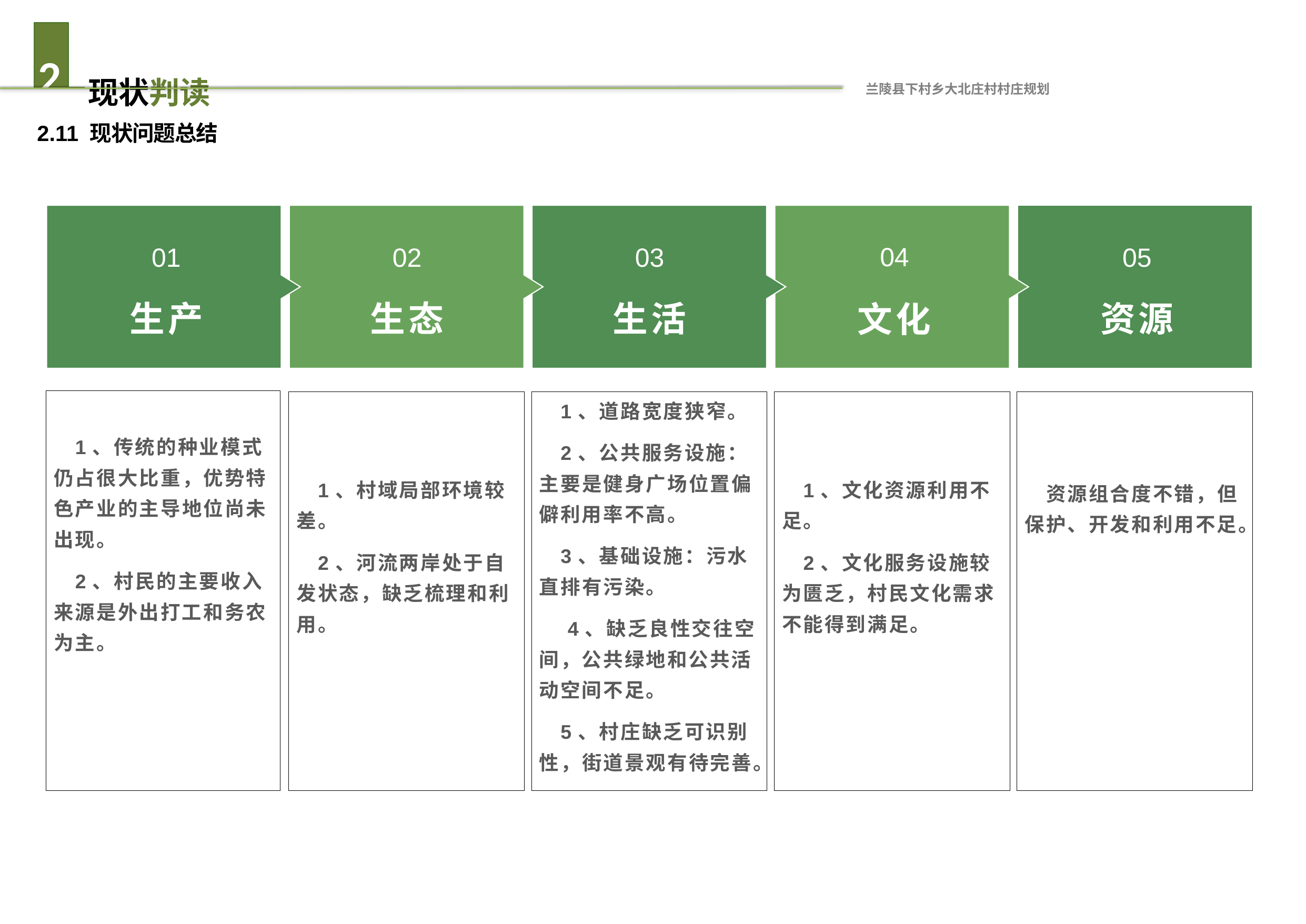

# 2	现状判读
兰陵县下村乡大北庄村村庄规划

2.11 现状问题总结

04
01
02
03
05
生产
生态
生活
资源
文化

1、传统的种业模式仍占很大比重，优势特色产业的主导地位尚未出现。
2、村民的主要收入来源是外出打工和务农为主。

1、村域局部环境较差。
2、河流两岸处于自发状态，缺乏梳理和利用。

1、道路宽度狭窄。
2、公共服务设施：主要是健身广场位置偏僻利用率不高。
3、基础设施：污水直排有污染。
 4、缺乏良性交往空间，公共绿地和公共活动空间不足。
5、村庄缺乏可识别性，街道景观有待完善。

1、文化资源利用不足。
2、文化服务设施较为匮乏，村民文化需求不能得到满足。

资源组合度不错，但保护、开发和利用不足。